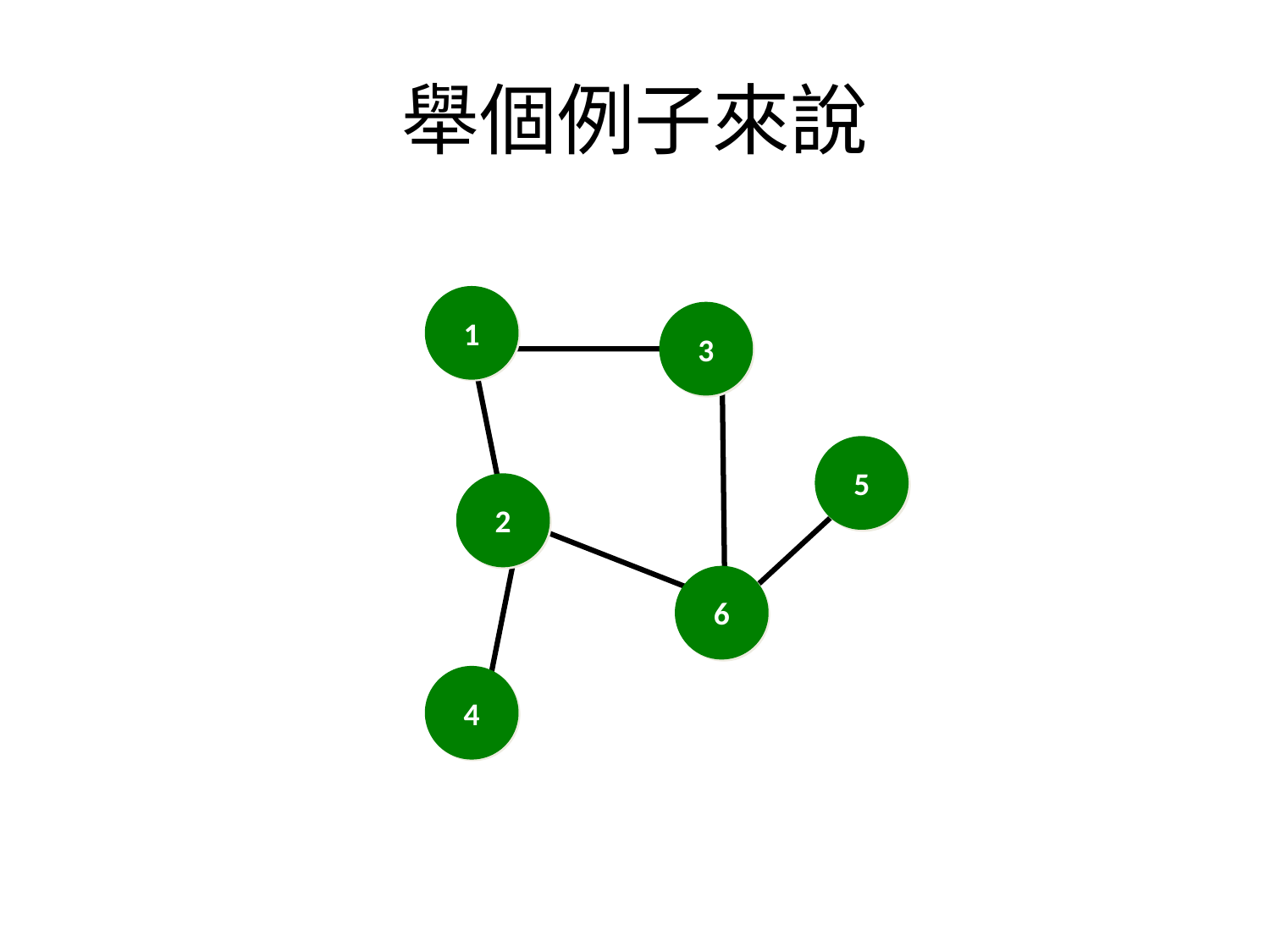

# 舉個例子來說
1
3

5
2

6
4